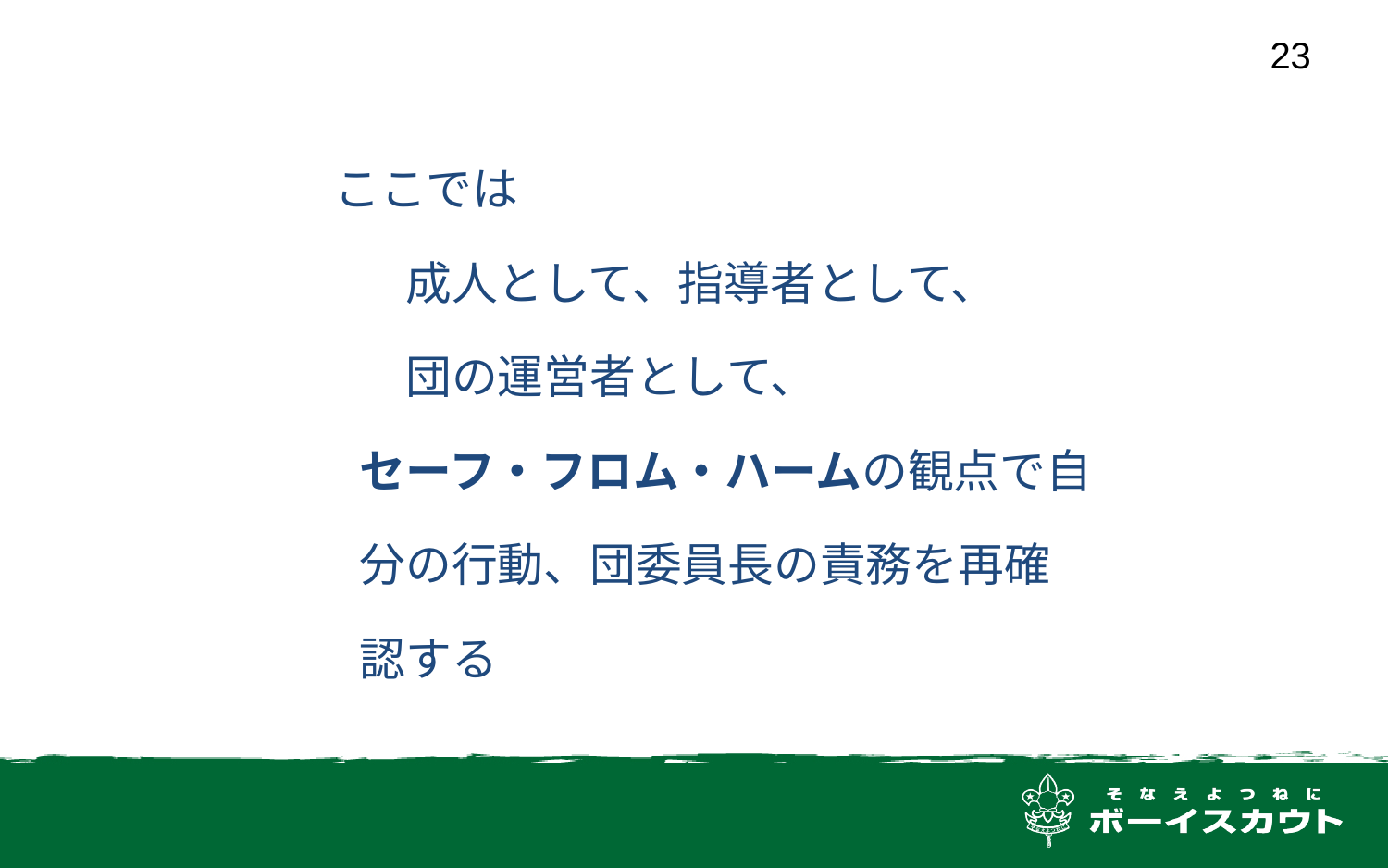

23
ここでは
　成人として、指導者として、
　団の運営者として、
セーフ・フロム・ハームの観点で自分の行動、団委員長の責務を再確認する